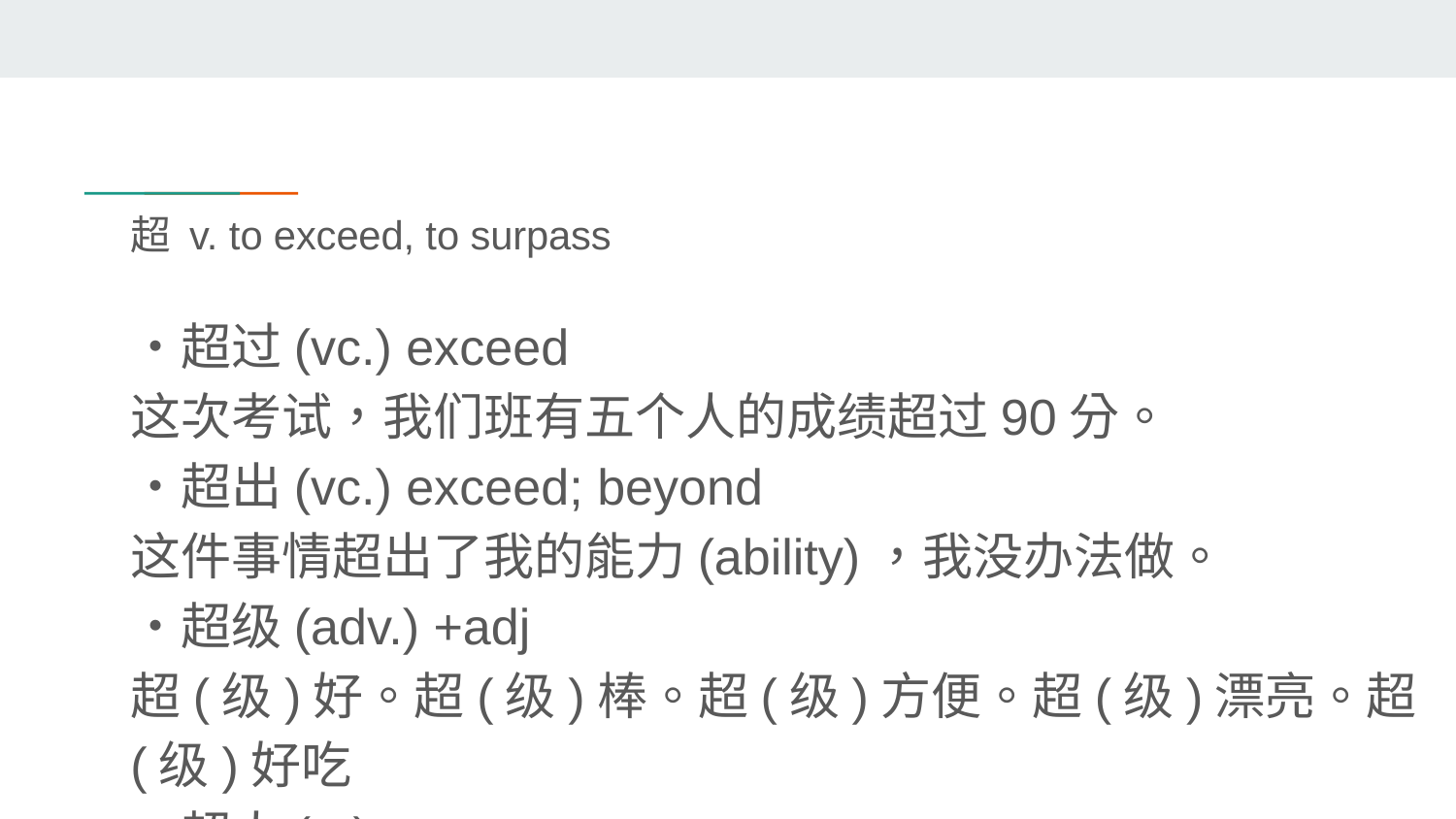

# 超 v. to exceed, to surpass

・超过(vc.) exceed
这次考试，我们班有五个人的成绩超过90分。
・超出(vc.) exceed; beyond
这件事情超出了我的能力(ability)，我没办法做。
・超级(adv.) +adj
超(级)好。超(级)棒。超(级)方便。超(级)漂亮。超(级)好吃
・超人(n.)